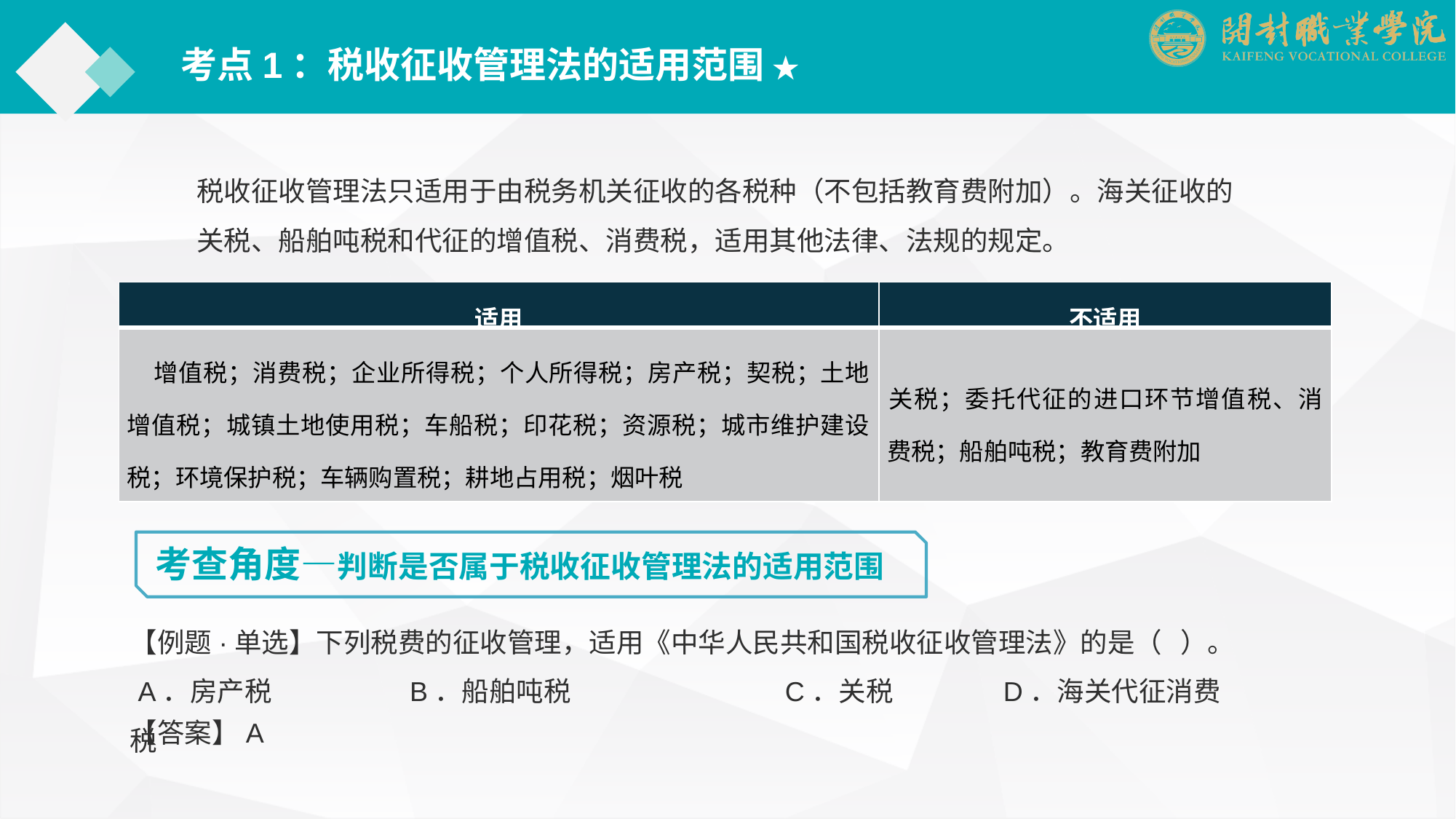

考点1：税收征收管理法的适用范围 ★
税收征收管理法只适用于由税务机关征收的各税种（不包括教育费附加）。海关征收的关税、船舶吨税和代征的增值税、消费税，适用其他法律、法规的规定。
| 适用 | 不适用 |
| --- | --- |
| 增值税；消费税；企业所得税；个人所得税；房产税；契税；土地增值税；城镇土地使用税；车船税；印花税；资源税；城市维护建设税；环境保护税；车辆购置税；耕地占用税；烟叶税 | 关税；委托代征的进口环节增值税、消费税；船舶吨税；教育费附加 |

考查角度—判断是否属于税收征收管理法的适用范围
【例题·单选】下列税费的征收管理，适用《中华人民共和国税收征收管理法》的是（   ）。
 A．房产税	　　B．船舶吨税		C．关税		D．海关代征消费税
【答案】A